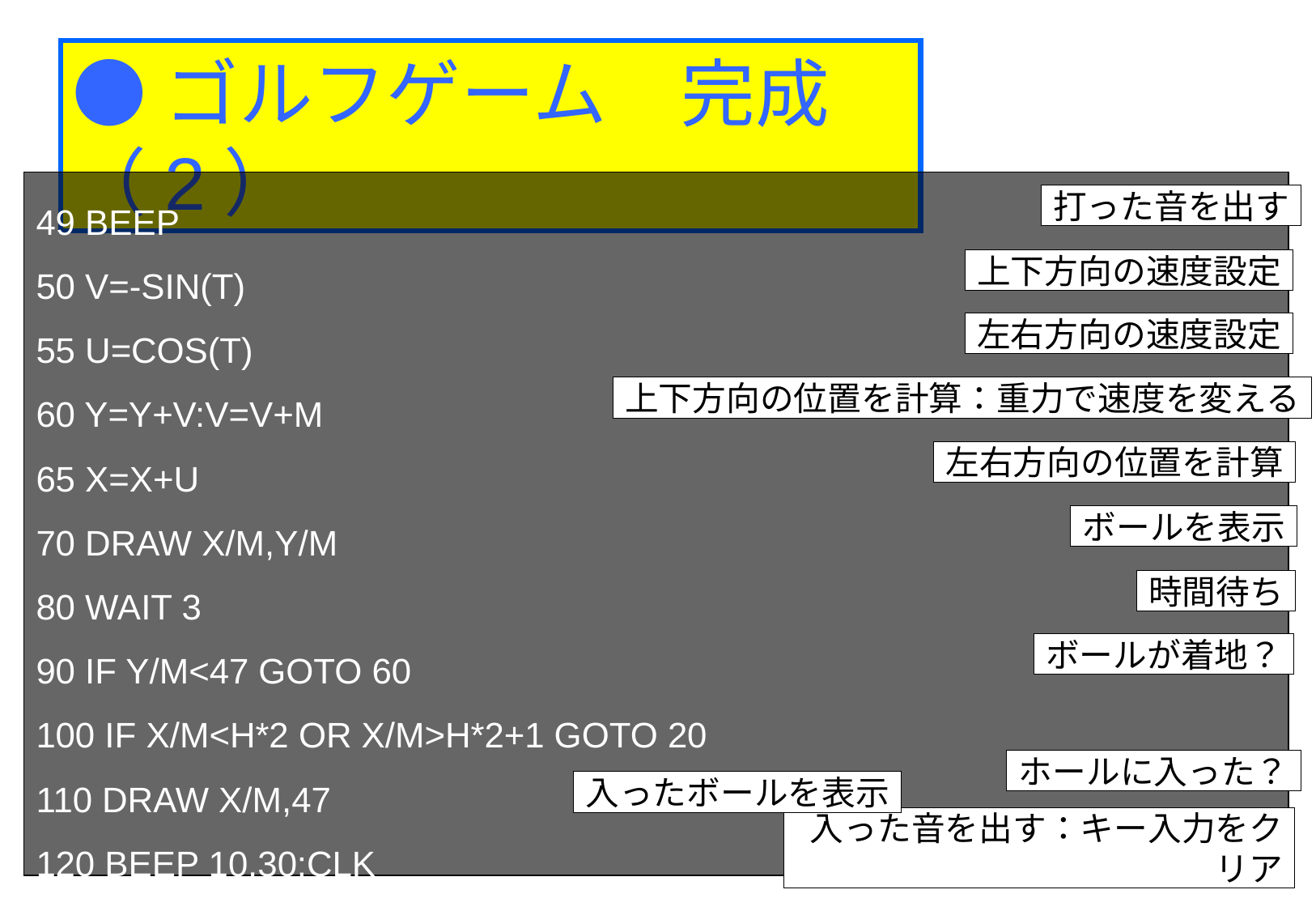

●ゴルフゲーム　完成（2）
49 BEEP
50 V=-SIN(T)
55 U=COS(T)
60 Y=Y+V:V=V+M
65 X=X+U
70 DRAW X/M,Y/M
80 WAIT 3
90 IF Y/M<47 GOTO 60
100 IF X/M<H*2 OR X/M>H*2+1 GOTO 20
110 DRAW X/M,47
120 BEEP 10,30:CLK
打った音を出す
上下方向の速度設定
左右方向の速度設定
上下方向の位置を計算：重力で速度を変える
左右方向の位置を計算
ボールを表示
時間待ち
ボールが着地？
ホールに入った？
入ったボールを表示
入った音を出す：キー入力をクリア